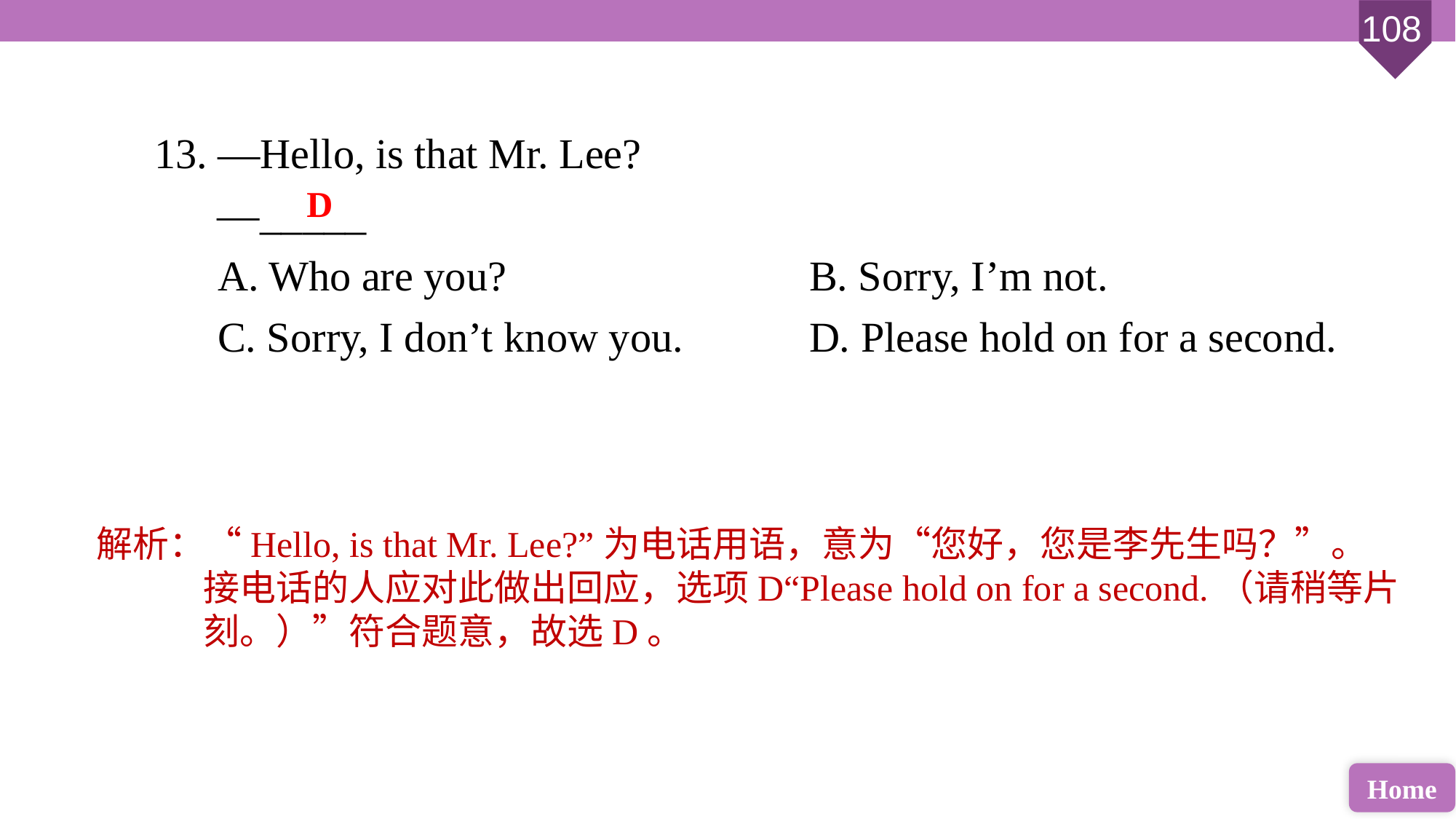

13. —Hello, is that Mr. Lee?
      —_____
      A. Who are you?		 	B. Sorry, I’m not.
      C. Sorry, I don’t know you. 		D. Please hold on for a second.
D
解析：“Hello, is that Mr. Lee?”为电话用语，意为“您好，您是李先生吗？”。接电话的人应对此做出回应，选项D“Please hold on for a second.（请稍等片刻。）”符合题意，故选D。